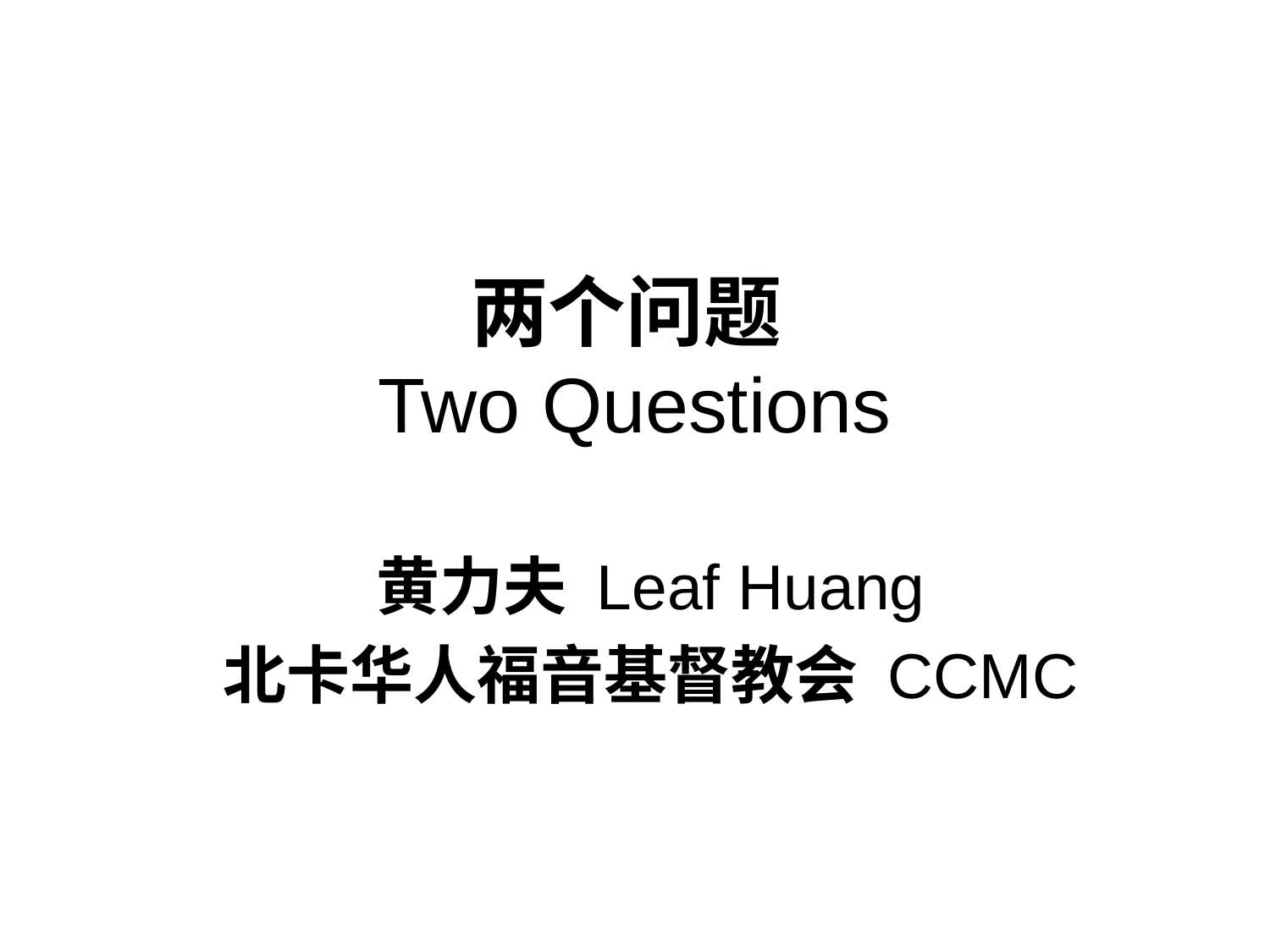

# 两个问题 Two Questions
黄力夫 Leaf Huang
北卡华人福音基督教会 CCMC